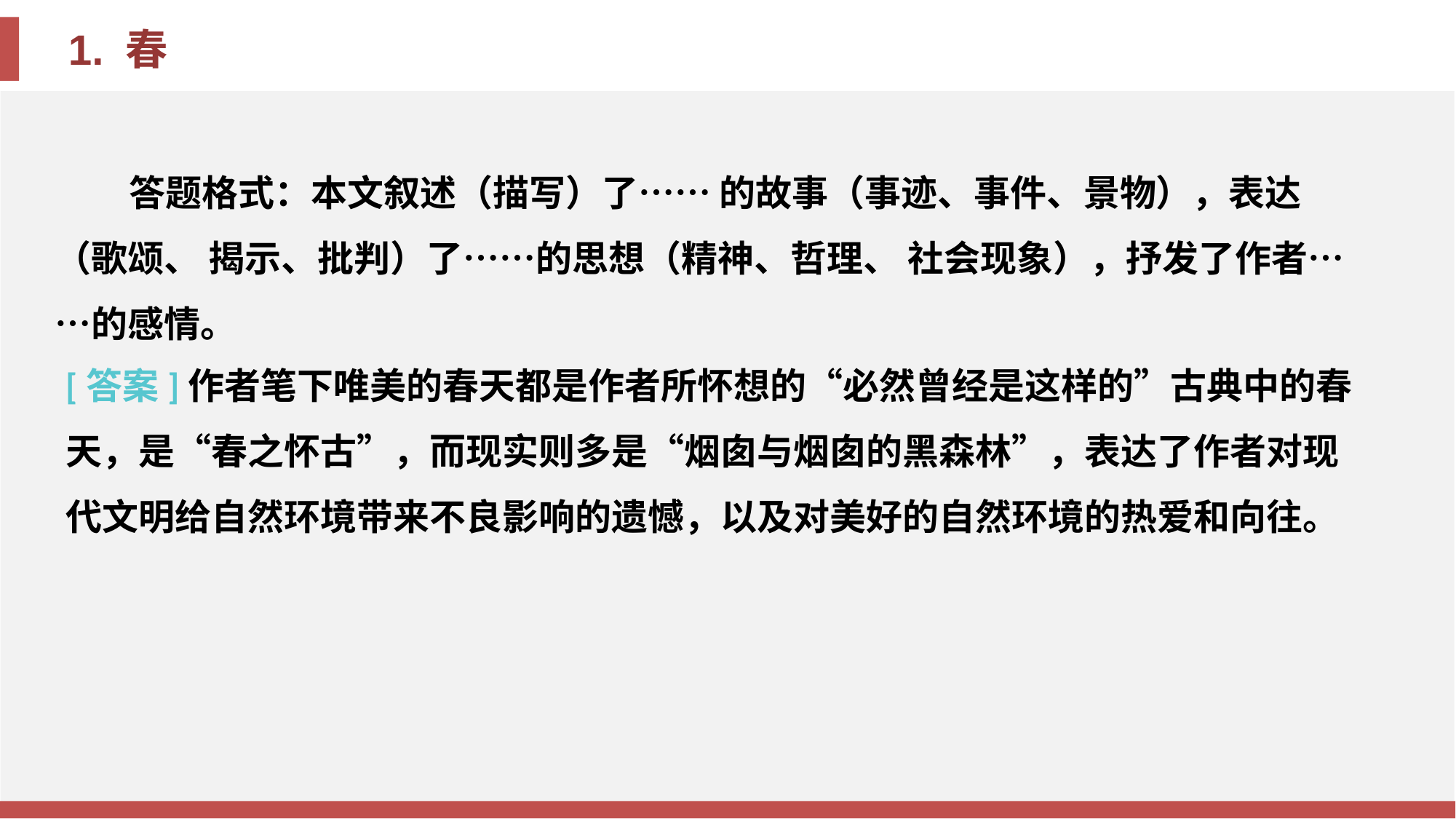

答题格式：本文叙述（描写）了…… 的故事（事迹、事件、景物），表达（歌颂、 揭示、批判）了……的思想（精神、哲理、 社会现象），抒发了作者……的感情。
[答案]作者笔下唯美的春天都是作者所怀想的“必然曾经是这样的”古典中的春天，是“春之怀古”，而现实则多是“烟囱与烟囱的黑森林”，表达了作者对现代文明给自然环境带来不良影响的遗憾，以及对美好的自然环境的热爱和向往。